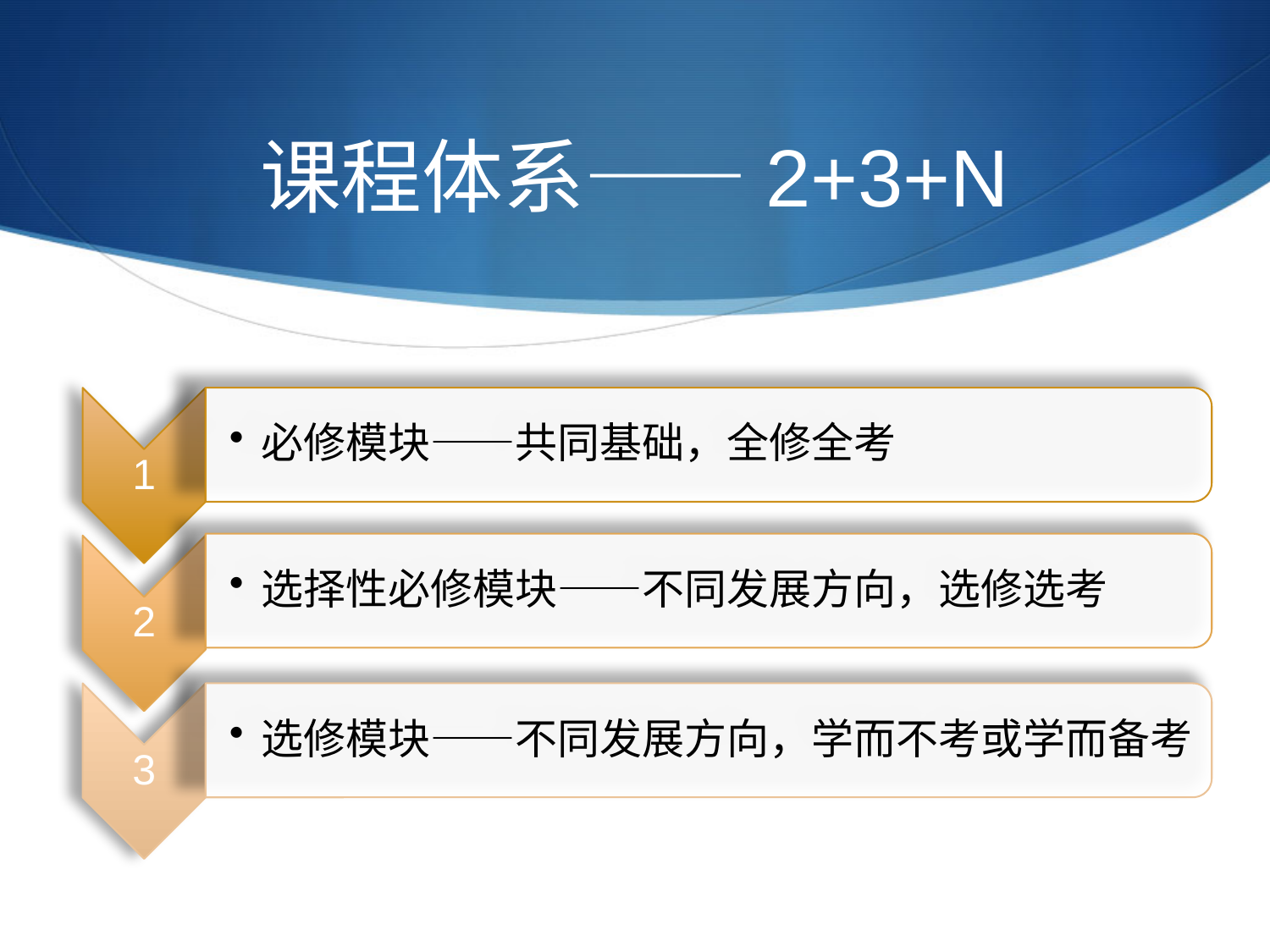

# 课程体系——2+3+N
1
必修模块——共同基础，全修全考
2
选择性必修模块——不同发展方向，选修选考
3
选修模块——不同发展方向，学而不考或学而备考